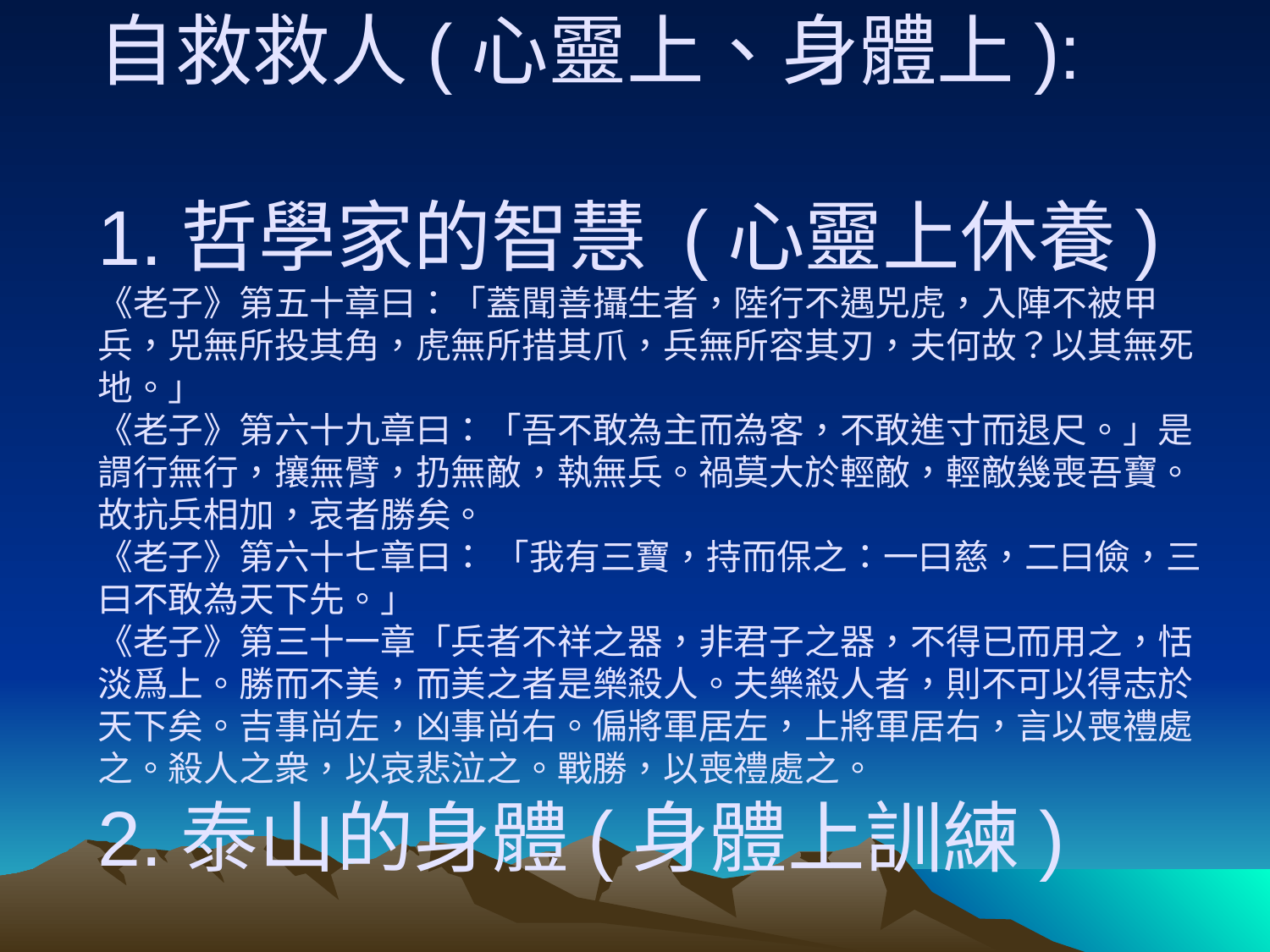

# 2.強壯自己 自己幫助自己最重要 自救救人(心靈上、身體上): 1.哲學家的智慧 (心靈上休養) 《老子》第五十章曰：「蓋聞善攝生者，陸行不遇兕虎，入陣不被甲兵，兕無所投其角，虎無所措其爪，兵無所容其刃，夫何故？以其無死地。」 《老子》第六十九章曰：「吾不敢為主而為客，不敢進寸而退尺。」是謂行無行，攘無臂，扔無敵，執無兵。禍莫大於輕敵，輕敵幾喪吾寶。故抗兵相加，哀者勝矣。 《老子》第六十七章曰： 「我有三寶，持而保之：一曰慈，二曰儉，三曰不敢為天下先。」 《老子》第三十一章「兵者不祥之器，非君子之器，不得已而用之，恬淡爲上。勝而不美，而美之者是樂殺人。夫樂殺人者，則不可以得志於天下矣。吉事尚左，凶事尚右。偏將軍居左，上將軍居右，言以喪禮處之。殺人之衆，以哀悲泣之。戰勝，以喪禮處之。 2.泰山的身體(身體上訓練)